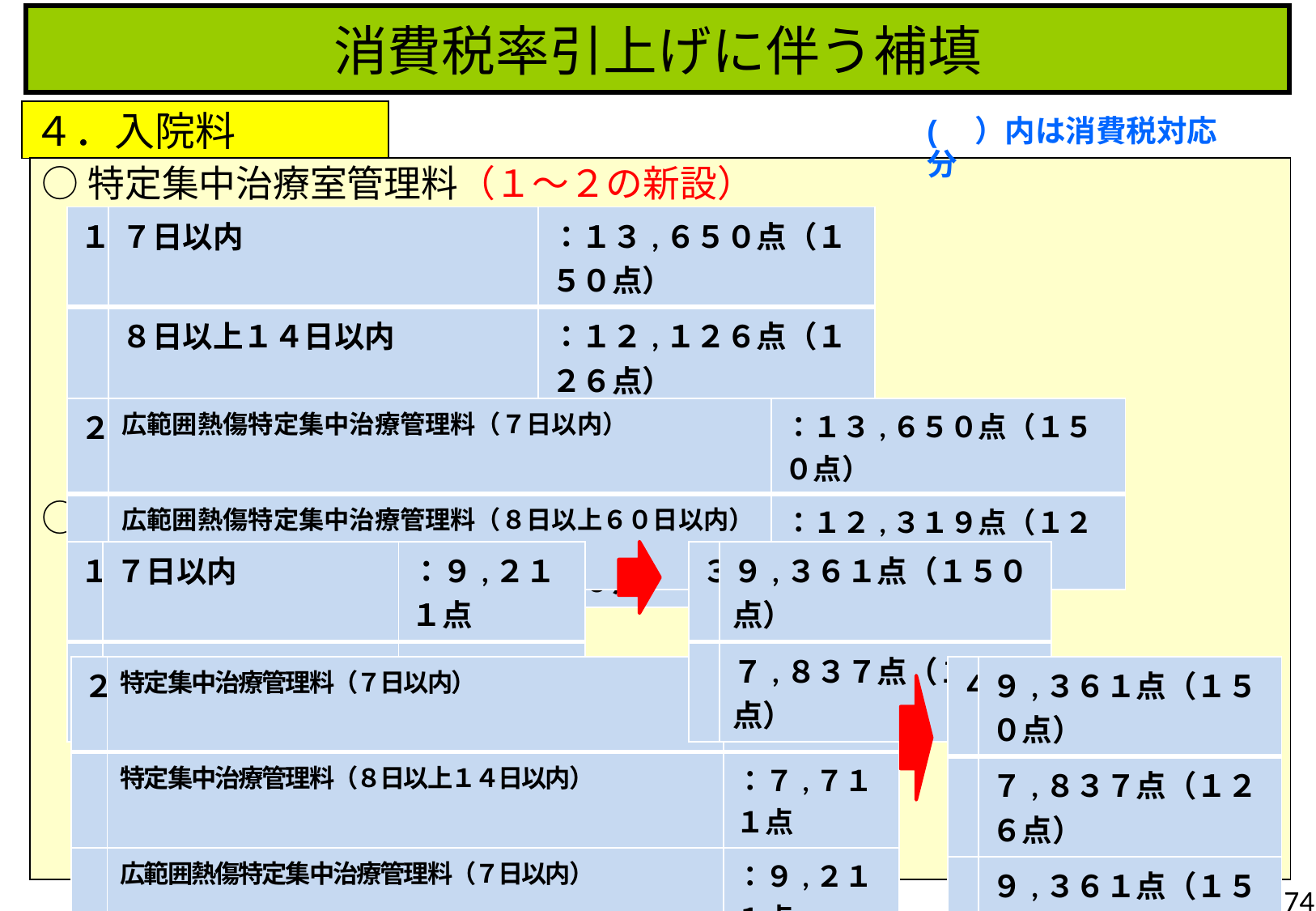

消費税率引上げに伴う補填
４．入院料
(　）内は消費税対応分
○特定集中治療室管理料（１～２の新設）

○特定集中治療室管理料（従来の１～２が３～４に（移行））

| １ | ７日以内 | ：１３,６５０点（１５０点） |
| --- | --- | --- |
|  | ８日以上１４日以内 | ：１２,１２６点（１２６点） |
| ２ | ７日以内 | ：１３,６５０点（１５０点） |
|  | ８日以上１４日以内 | ：１２,１２６点（１２６点） |
| ２ | 広範囲熱傷特定集中治療管理料（７日以内） | ：１３,６５０点（１５０点） |
| --- | --- | --- |
|  | 広範囲熱傷特定集中治療管理料（８日以上６０日以内） | ：１２,３１９点（１２９点） |
| １ | ７日以内 | ：９,２１１点 |
| --- | --- | --- |
|  | ８日以上１４日以内 | ：７,７１１点 |

| ３ | ９,３６１点（１５０点） |
| --- | --- |
|  | ７,８３７点（１２６点） |
| ２ | 特定集中治療管理料（７日以内） | ：９,２１１点 |
| --- | --- | --- |
|  | 特定集中治療管理料（８日以上１４日以内） | ：７,７１１点 |
|  | 広範囲熱傷特定集中治療管理料（７日以内） | ：９,２１１点 |
|  | 広範囲熱傷特定集中治療管理料（８日以上６０日以内） | ：７,９０１点 |
| ４ | ９,３６１点（１５０点） |
| --- | --- |
|  | ７,８３７点（１２６点） |
|  | ９,３６１点（１５０点） |
|  | ８,０３０点（１２６点） |

74